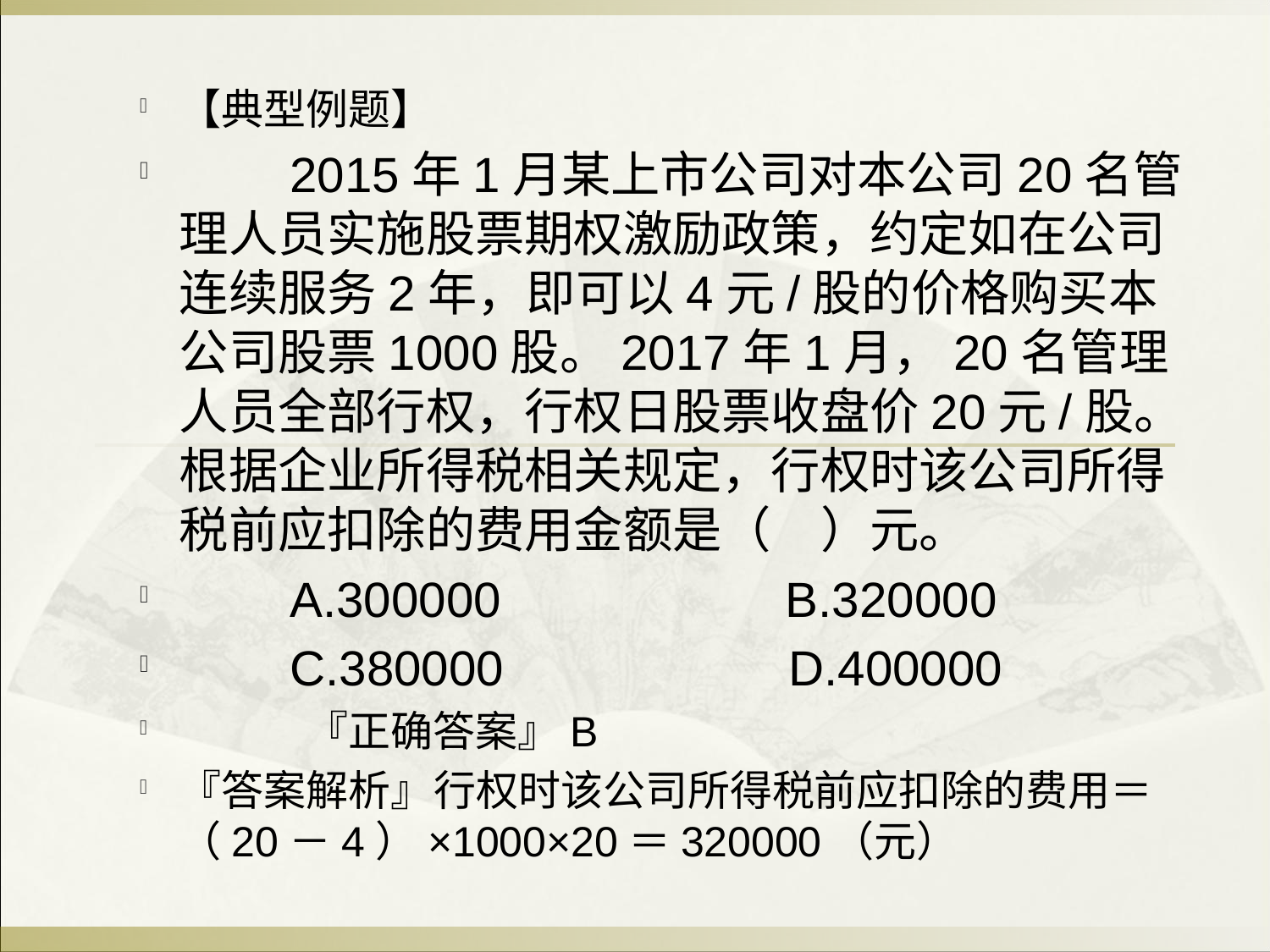

【典型例题】
　　2015年1月某上市公司对本公司20名管理人员实施股票期权激励政策，约定如在公司连续服务2年，即可以4元/股的价格购买本公司股票1000股。2017年1月，20名管理人员全部行权，行权日股票收盘价20元/股。根据企业所得税相关规定，行权时该公司所得税前应扣除的费用金额是（　）元。
　　A.300000 　　　　　B.320000
　　C.380000 　　　　　D.400000
  	『正确答案』B
『答案解析』行权时该公司所得税前应扣除的费用＝（20－4）×1000×20＝320000（元）